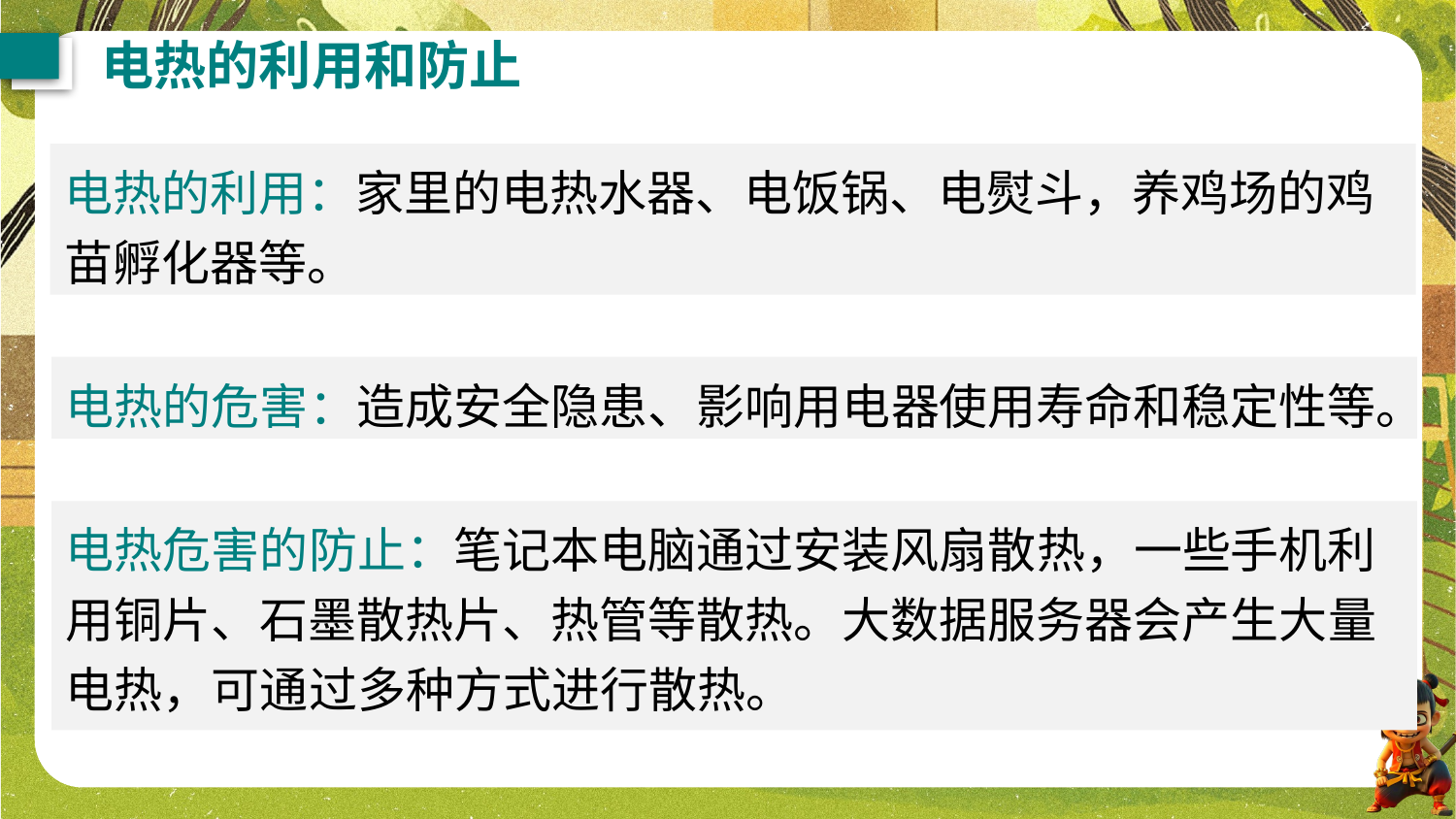

电热的利用和防止

电热的利用：家里的电热水器、电饭锅、电熨斗，养鸡场的鸡苗孵化器等。

电热的危害：造成安全隐患、影响用电器使用寿命和稳定性等。
电热危害的防止：笔记本电脑通过安装风扇散热，一些手机利用铜片、石墨散热片、热管等散热。大数据服务器会产生大量电热，可通过多种方式进行散热。